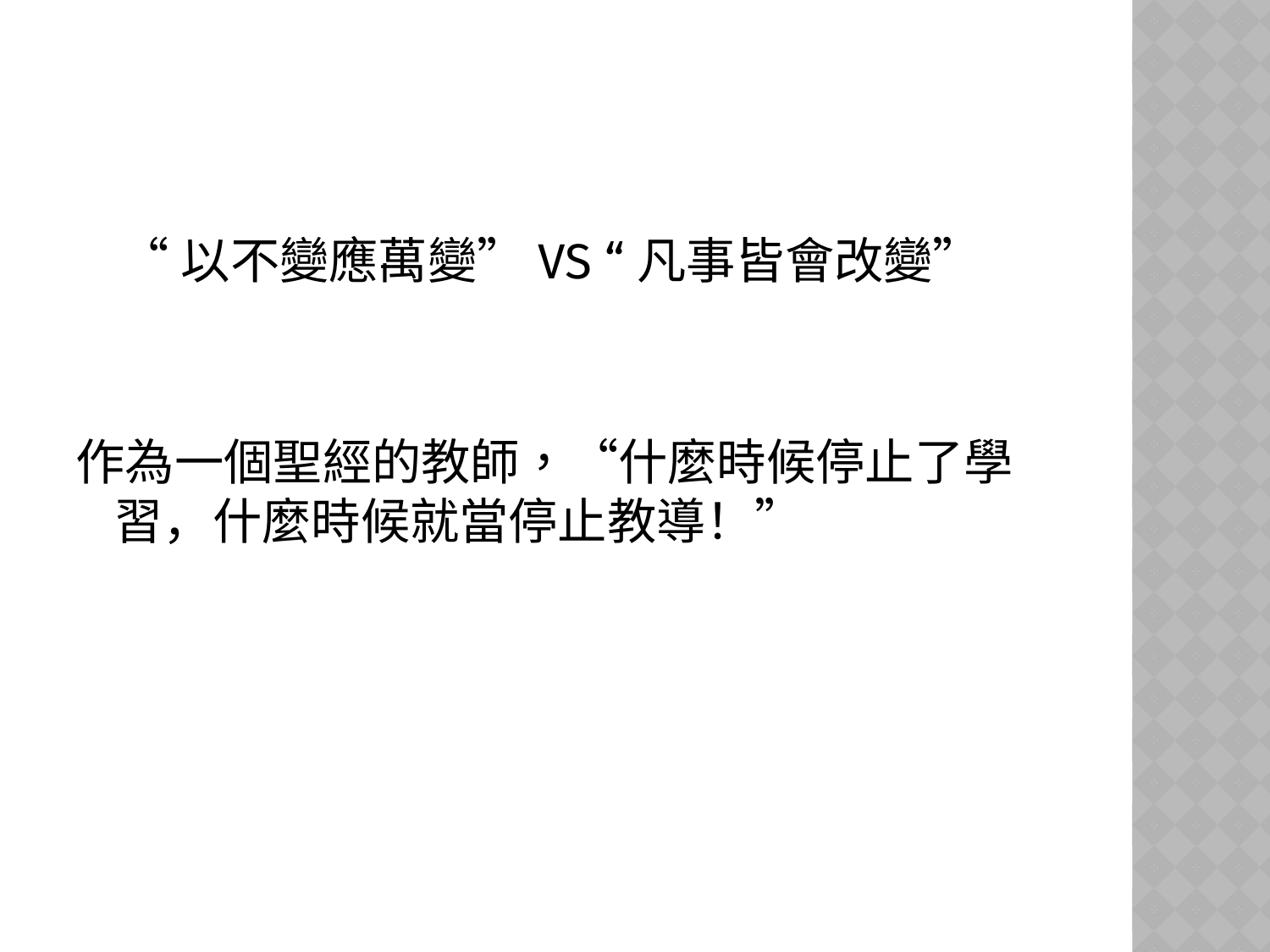

#
    “以不變應萬變”VS “凡事皆會改變”

作為一個聖經的教師，“什麼時候停止了學習，什麼時候就當停止教導！”